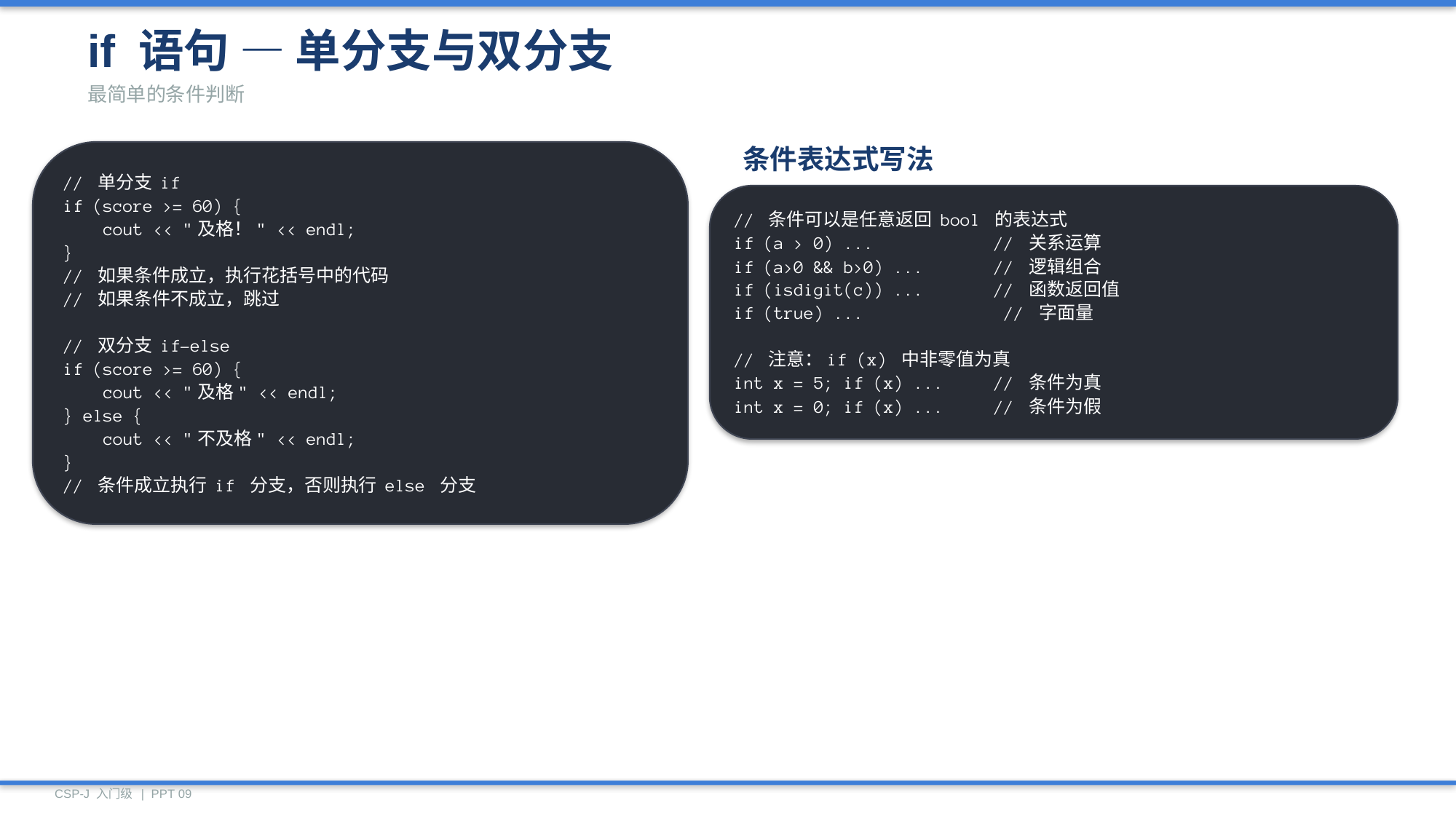

if 语句 — 单分支与双分支
最简单的条件判断
// 单分支 if
if (score >= 60) {
    cout << "及格！" << endl;
}
// 如果条件成立，执行花括号中的代码
// 如果条件不成立，跳过

// 双分支 if-else
if (score >= 60) {
    cout << "及格" << endl;
} else {
    cout << "不及格" << endl;
}
// 条件成立执行 if 分支，否则执行 else 分支
条件表达式写法
// 条件可以是任意返回 bool 的表达式
if (a > 0) ...            // 关系运算
if (a>0 && b>0) ...       // 逻辑组合
if (isdigit(c)) ...       // 函数返回值
if (true) ...              // 字面量

// 注意：if (x) 中非零值为真
int x = 5; if (x) ...     // 条件为真
int x = 0; if (x) ...     // 条件为假

CSP-J 入门级  |  PPT 09